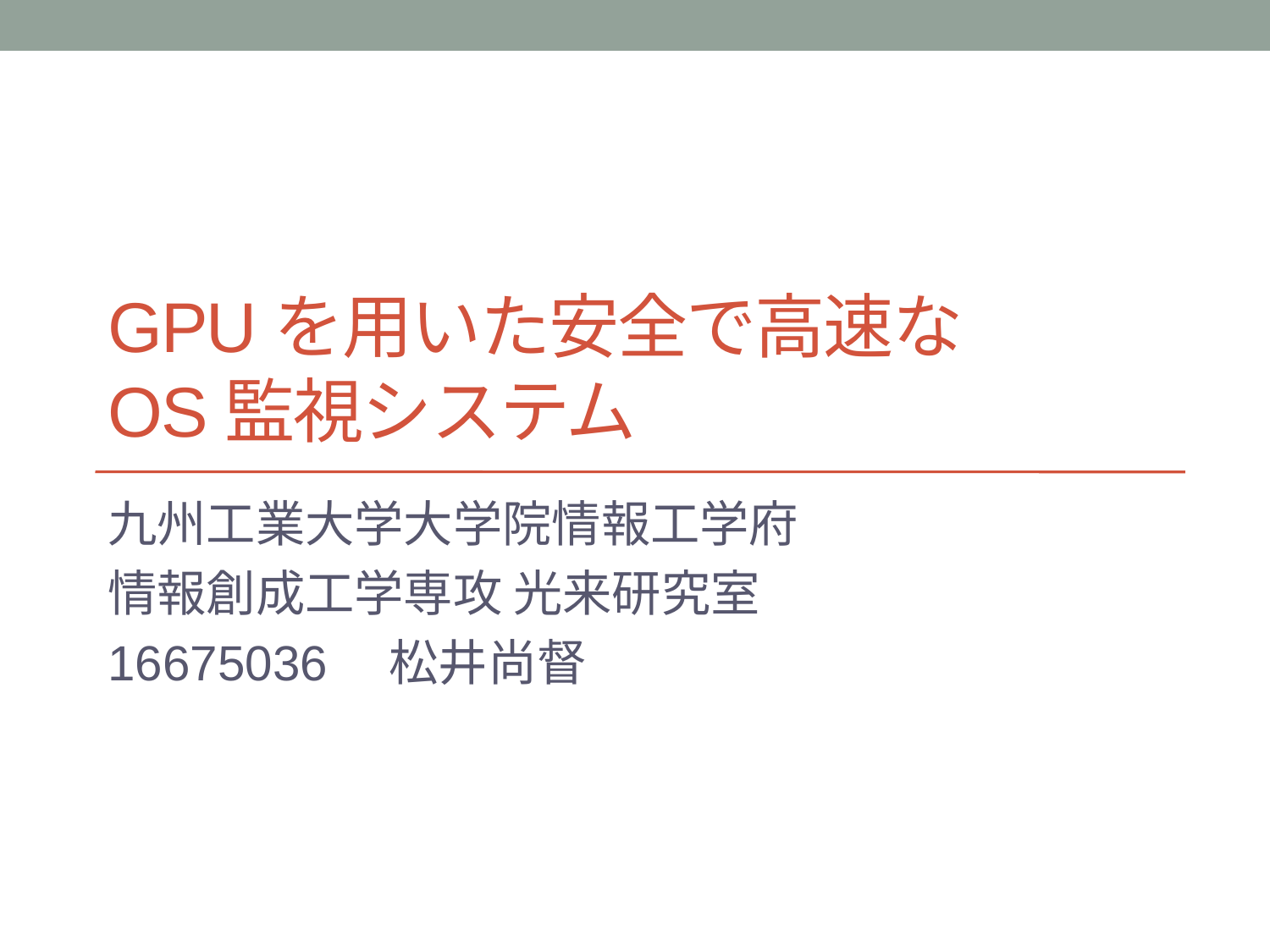

# GPUを用いた安全で高速な OS監視システム
九州工業大学大学院情報工学府
情報創成工学専攻 光来研究室
16675036　松井尚督